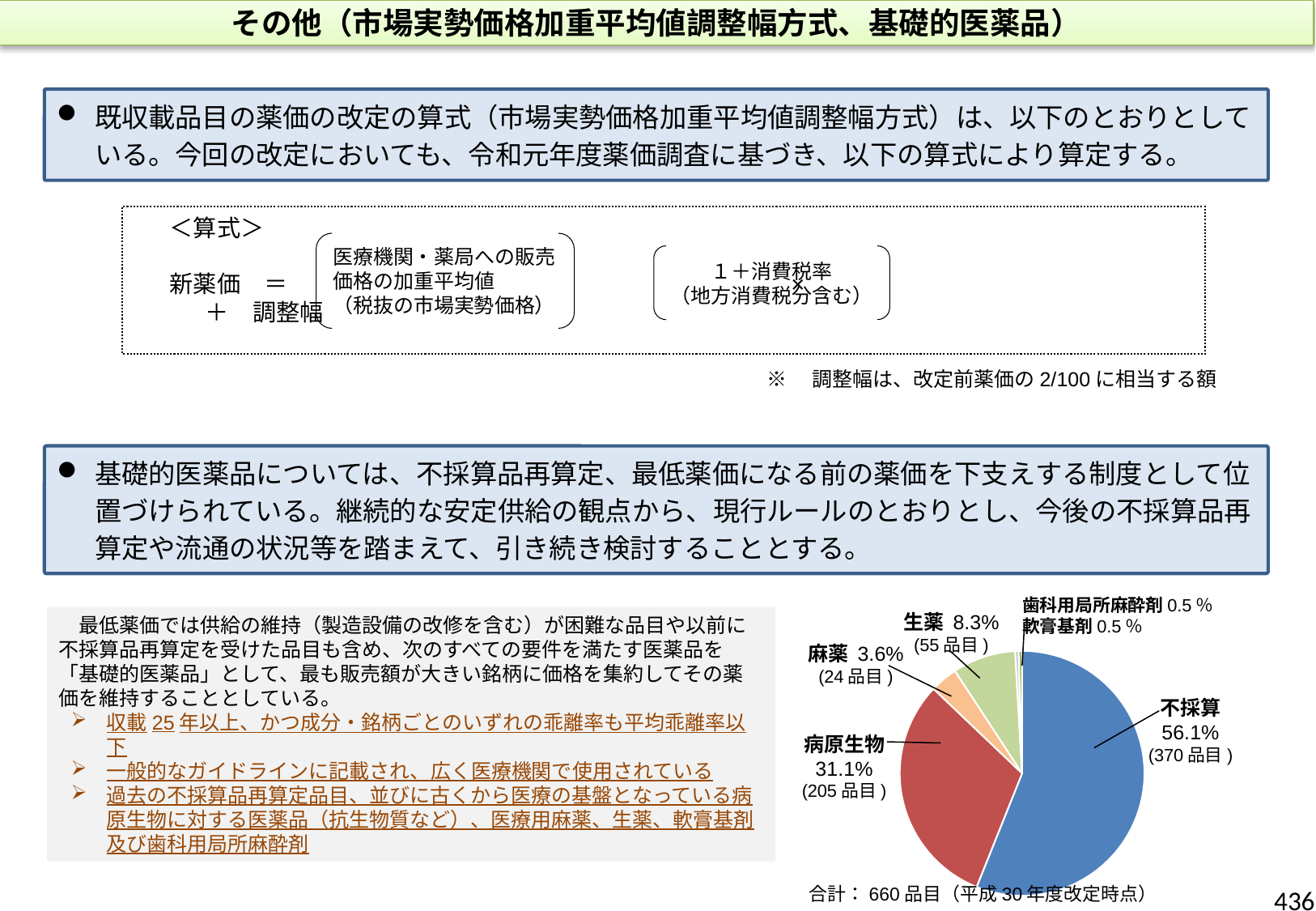

その他（市場実勢価格加重平均値調整幅方式、基礎的医薬品）
既収載品目の薬価の改定の算式（市場実勢価格加重平均値調整幅方式）は、以下のとおりとしている。今回の改定においても、令和元年度薬価調査に基づき、以下の算式により算定する。
＜算式＞

新薬価　＝　　　　　　　　　　　　　　　　　　　　　×　　　　　　　　　　　　　　　　　　　＋　調整幅

医療機関・薬局への販売価格の加重平均値
（税抜の市場実勢価格）
１＋消費税率
（地方消費税分含む）
※　調整幅は、改定前薬価の2/100に相当する額
基礎的医薬品については、不採算品再算定、最低薬価になる前の薬価を下支えする制度として位置づけられている。継続的な安定供給の観点から、現行ルールのとおりとし、今後の不採算品再算定や流通の状況等を踏まえて、引き続き検討することとする。
歯科用局所麻酔剤0.5％
軟膏基剤0.5％
生薬 8.3%
(55品目)
麻薬 3.6%
(24品目)

### Chart

| Category |  |
|---|---|
| 不採算 | 370.0 |
| 病原生物 | 205.0 |
| 麻薬 | 24.0 |
| 生薬 | 55.0 |
| 軟膏基剤 | 3.0 |
| 歯科用局所麻酔剤 | 3.0 |
不採算
56.1%
(370品目)
病原生物
31.1%
(205品目)
合計：660品目（平成30年度改定時点）
　最低薬価では供給の維持（製造設備の改修を含む）が困難な品目や以前に不採算品再算定を受けた品目も含め、次のすべての要件を満たす医薬品を「基礎的医薬品」として、最も販売額が大きい銘柄に価格を集約してその薬価を維持することとしている。
収載25年以上、かつ成分・銘柄ごとのいずれの乖離率も平均乖離率以下
一般的なガイドラインに記載され、広く医療機関で使用されている
過去の不採算品再算定品目、並びに古くから医療の基盤となっている病原生物に対する医薬品（抗生物質など）、医療用麻薬、生薬、軟膏基剤及び歯科用局所麻酔剤
436